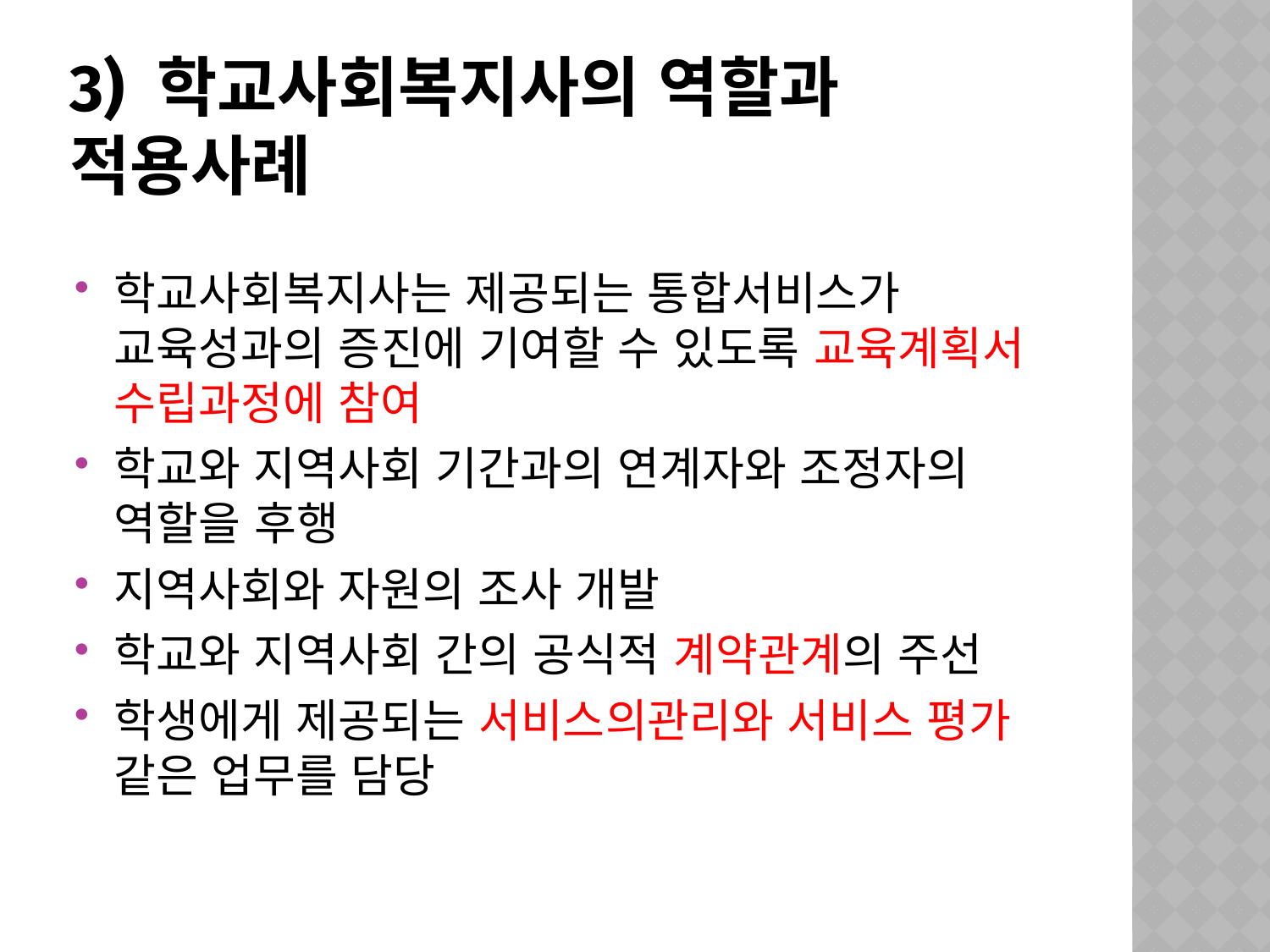

# 3) 학교사회복지사의 역할과 적용사례
학교사회복지사는 제공되는 통합서비스가 교육성과의 증진에 기여할 수 있도록 교육계획서 수립과정에 참여
학교와 지역사회 기간과의 연계자와 조정자의 역할을 후행
지역사회와 자원의 조사 개발
학교와 지역사회 간의 공식적 계약관계의 주선
학생에게 제공되는 서비스의관리와 서비스 평가 같은 업무를 담당